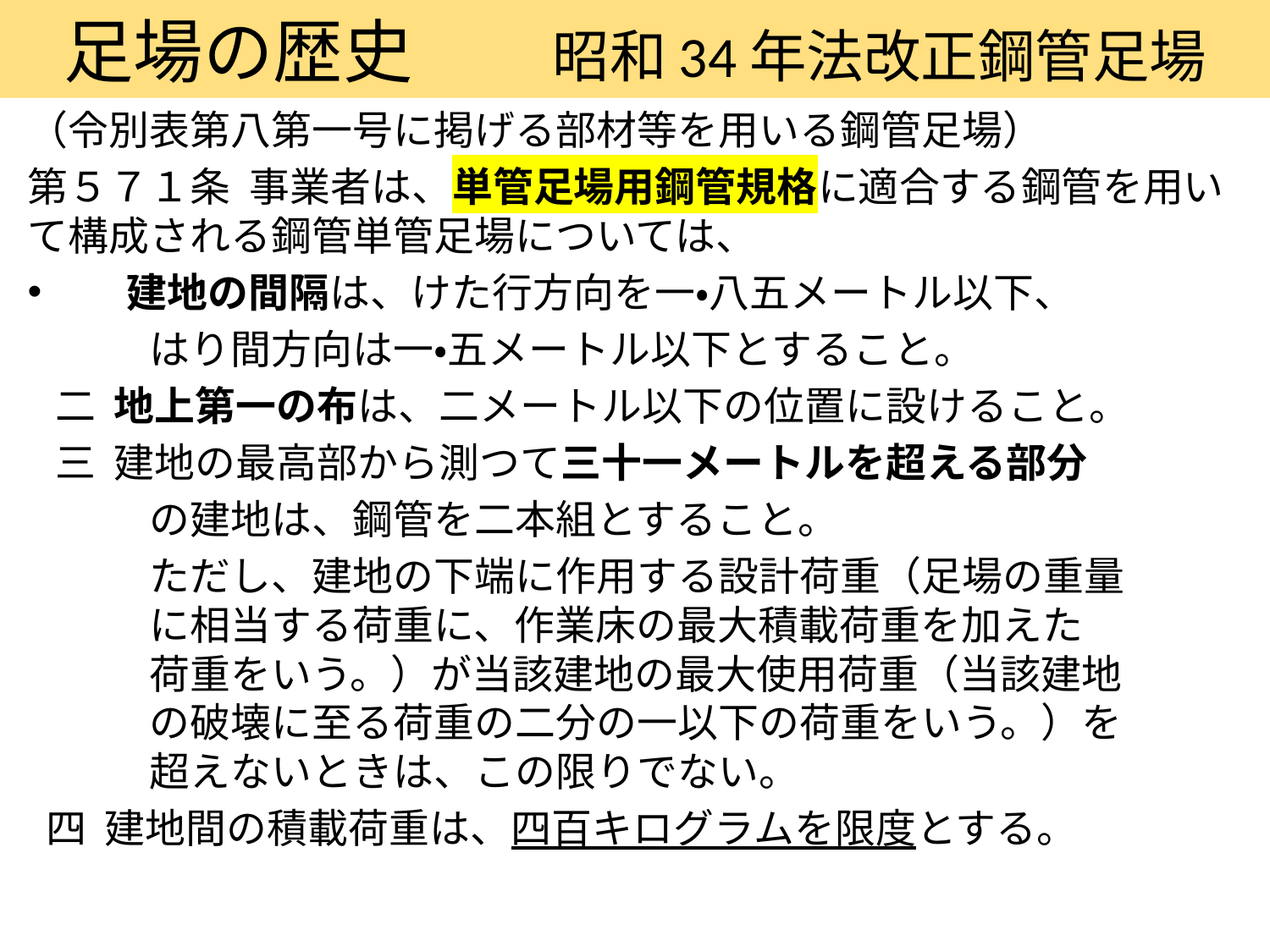

# 足場の歴史　　昭和34年法改正鋼管足場
（令別表第八第一号に掲げる部材等を用いる鋼管足場）
第５７１条  事業者は、単管足場用鋼管規格に適合する鋼管を用いて構成される鋼管単管足場については、
建地の間隔は、けた行方向を一・八五メートル以下、
　　　はり間方向は一・五メートル以下とすること。
  二  地上第一の布は、二メートル以下の位置に設けること。
  三  建地の最高部から測つて三十一メートルを超える部分
　　　の建地は、鋼管を二本組とすること。
　　　ただし、建地の下端に作用する設計荷重（足場の重量
　　　に相当する荷重に、作業床の最大積載荷重を加えた
　　　荷重をいう。）が当該建地の最大使用荷重（当該建地
　　　の破壊に至る荷重の二分の一以下の荷重をいう。）を　
　　　超えないときは、この限りでない。
 四  建地間の積載荷重は、四百キログラムを限度とする。